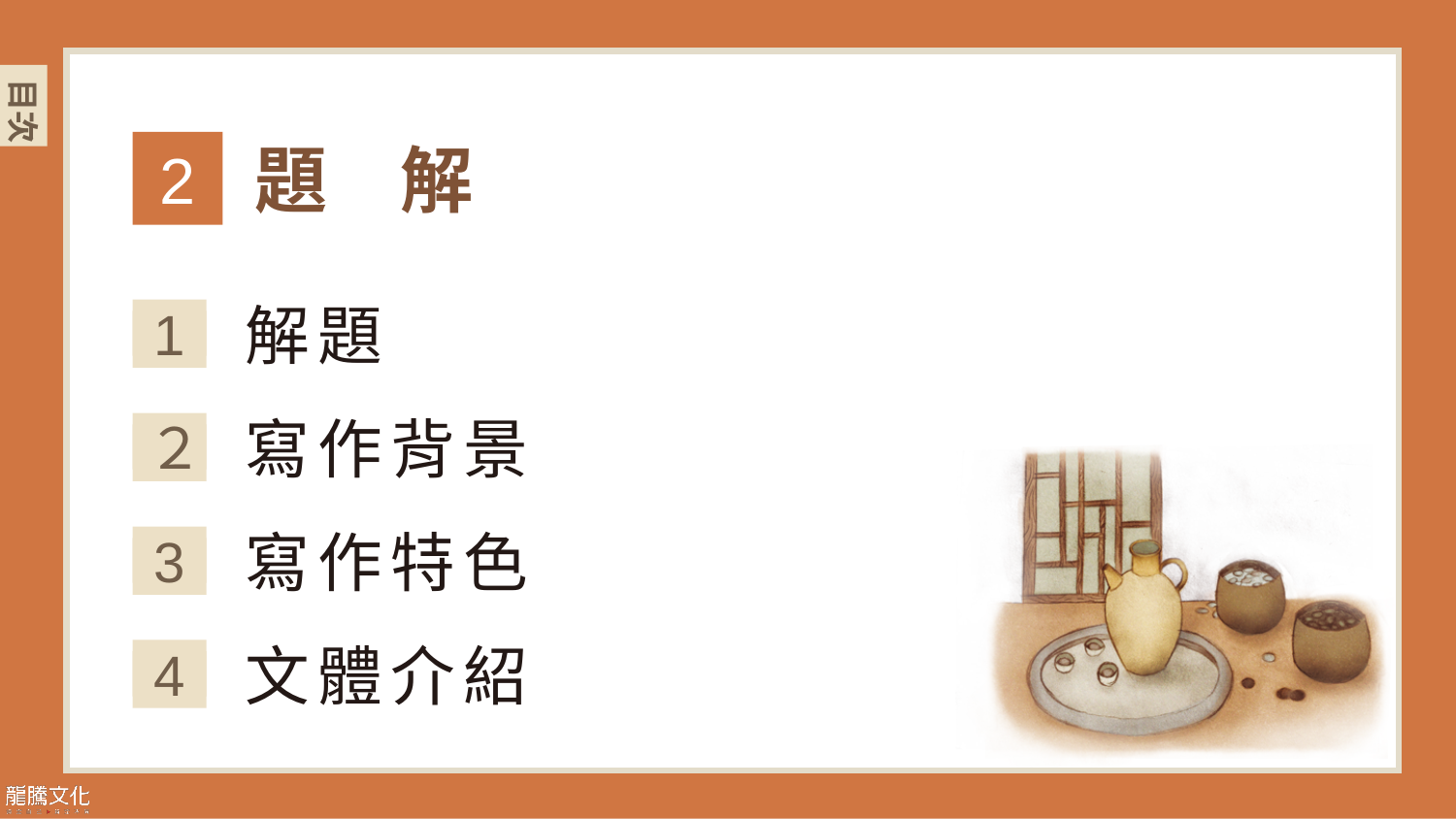

題　解
2
解題

1
寫作背景

２
寫作特色

3
文體介紹

4